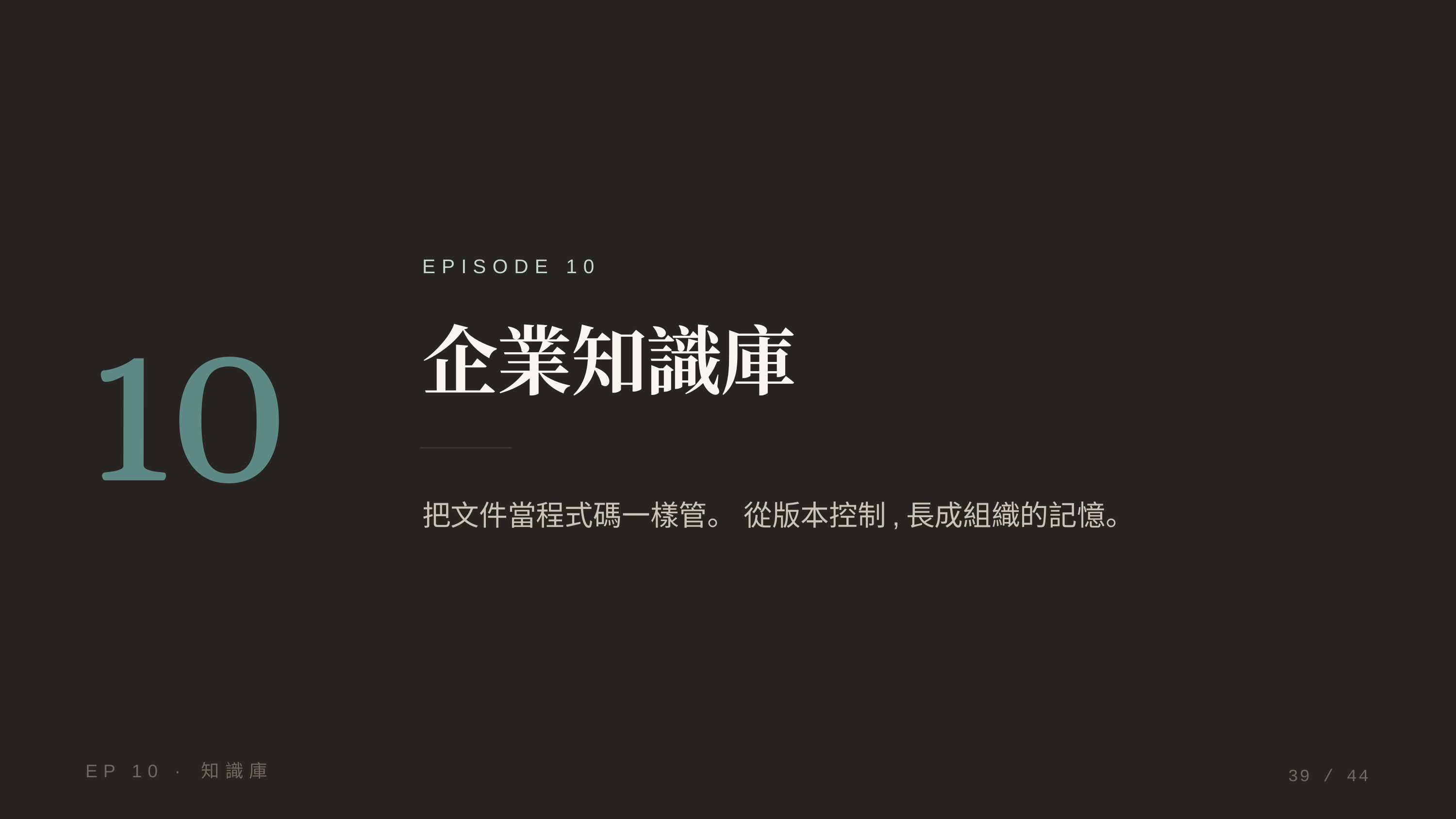

EPISODE 10
10
企業知識庫

把文件當程式碼一樣管。 從版本控制,長成組織的記憶。
EP 10 · 知識庫
39 / 44